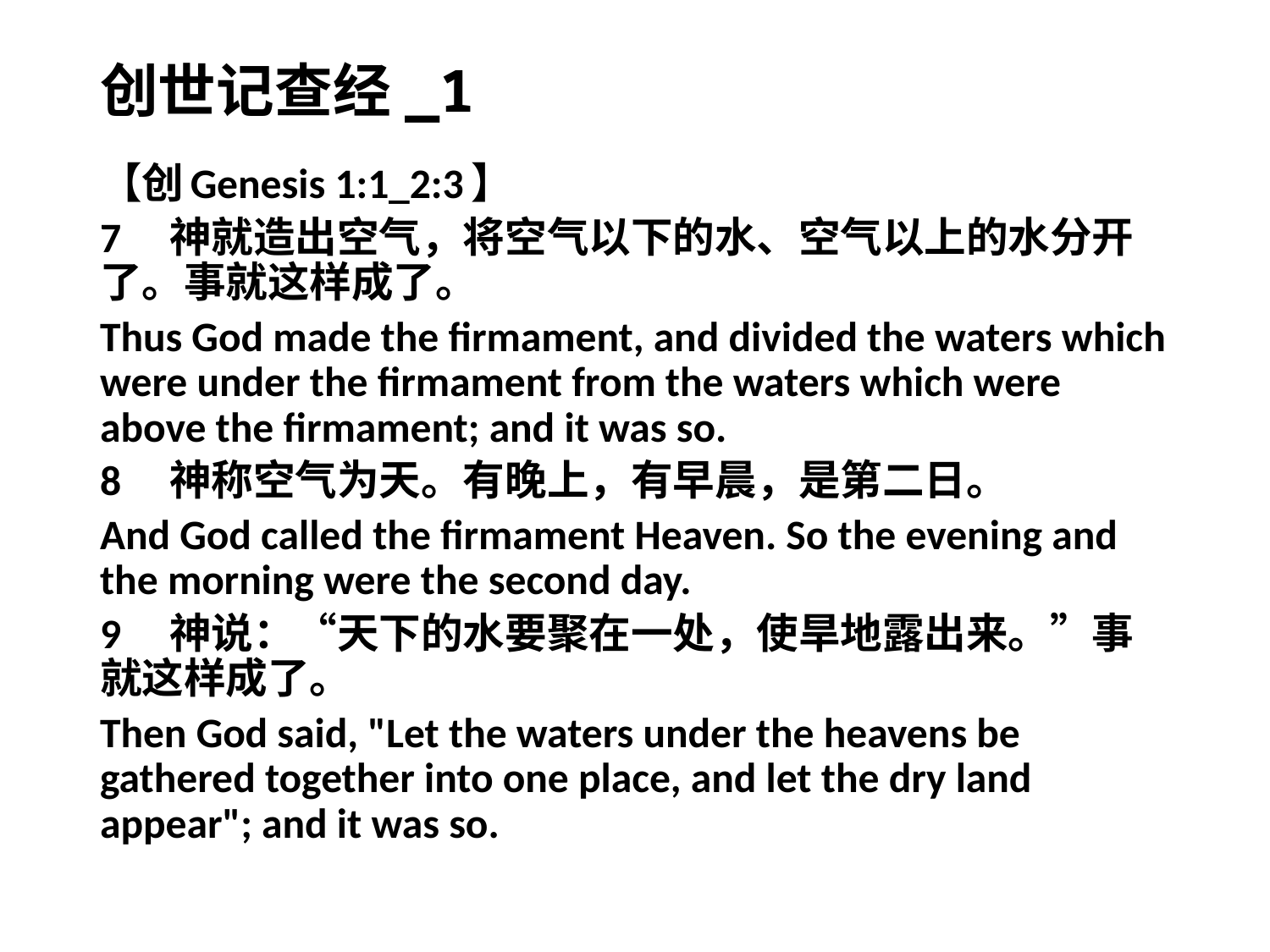

# 创世记查经_1
【创Genesis 1:1_2:3】
7　神就造出空气，将空气以下的水、空气以上的水分开了。事就这样成了。
Thus God made the firmament, and divided the waters which were under the firmament from the waters which were above the firmament; and it was so.
8　神称空气为天。有晚上，有早晨，是第二日。
And God called the firmament Heaven. So the evening and the morning were the second day.
9　神说：“天下的水要聚在一处，使旱地露出来。”事就这样成了。
Then God said, "Let the waters under the heavens be gathered together into one place, and let the dry land appear"; and it was so.